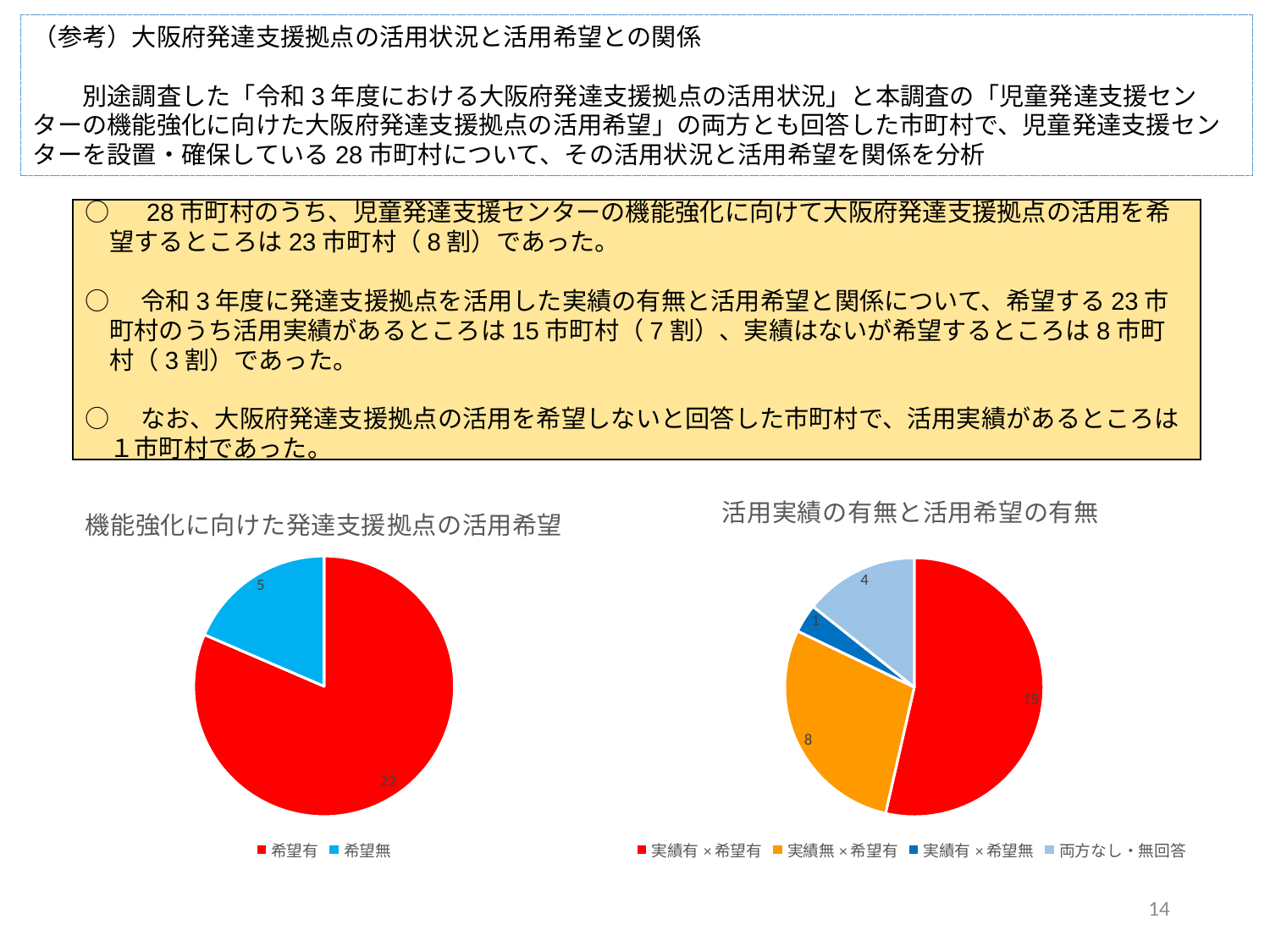

（参考）大阪府発達支援拠点の活用状況と活用希望との関係

　　別途調査した「令和3年度における大阪府発達支援拠点の活用状況」と本調査の「児童発達支援センターの機能強化に向けた大阪府発達支援拠点の活用希望」の両方とも回答した市町村で、児童発達支援センターを設置・確保している28市町村について、その活用状況と活用希望を関係を分析
○　28市町村のうち、児童発達支援センターの機能強化に向けて大阪府発達支援拠点の活用を希望するところは23市町村（8割）であった。

○　令和3年度に発達支援拠点を活用した実績の有無と活用希望と関係について、希望する23市町村のうち活用実績があるところは15市町村（7割）、実績はないが希望するところは8市町村（3割）であった。

○　なお、大阪府発達支援拠点の活用を希望しないと回答した市町村で、活用実績があるところは１市町村であった。

### Chart: 機能強化に向けた発達支援拠点の活用希望

| Category |  |
|---|---|
| 希望有 | 22.0 |
| 希望無 | 5.0 |

### Chart: 活用実績の有無と活用希望の有無

| Category |  |
|---|---|
| 実績有×希望有 | 15.0 |
| 実績無×希望有 | 8.0 |
| 実績有×希望無 | 1.0 |
| 両方なし・無回答 | 4.0 |
14